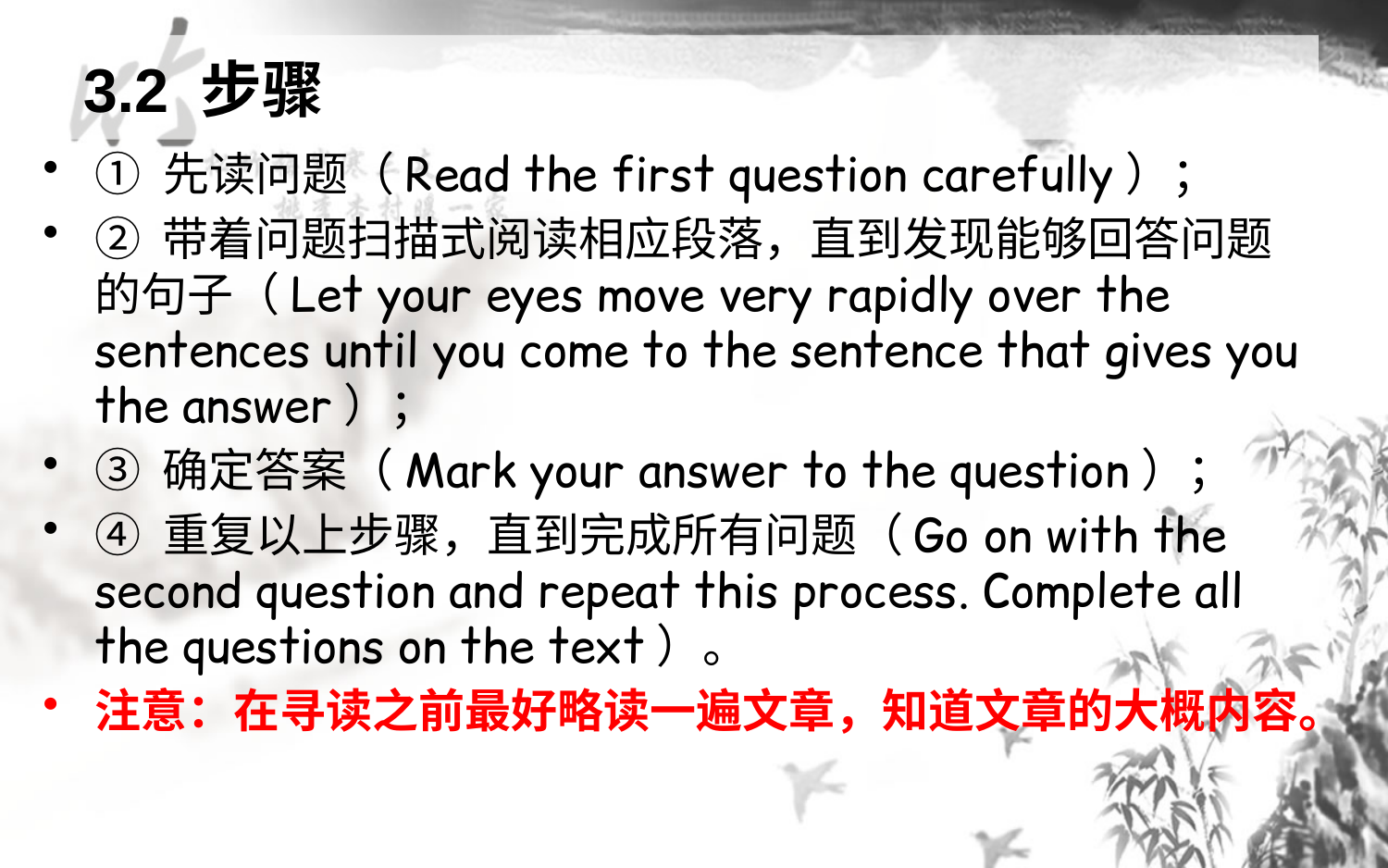

3.2 步骤
① 先读问题（Read the first question carefully）；
② 带着问题扫描式阅读相应段落，直到发现能够回答问题的句子（Let your eyes move very rapidly over the sentences until you come to the sentence that gives you the answer）；
③ 确定答案（Mark your answer to the question）；
④ 重复以上步骤，直到完成所有问题（Go on with the second question and repeat this process. Complete all the questions on the text）。
注意：在寻读之前最好略读一遍文章，知道文章的大概内容。